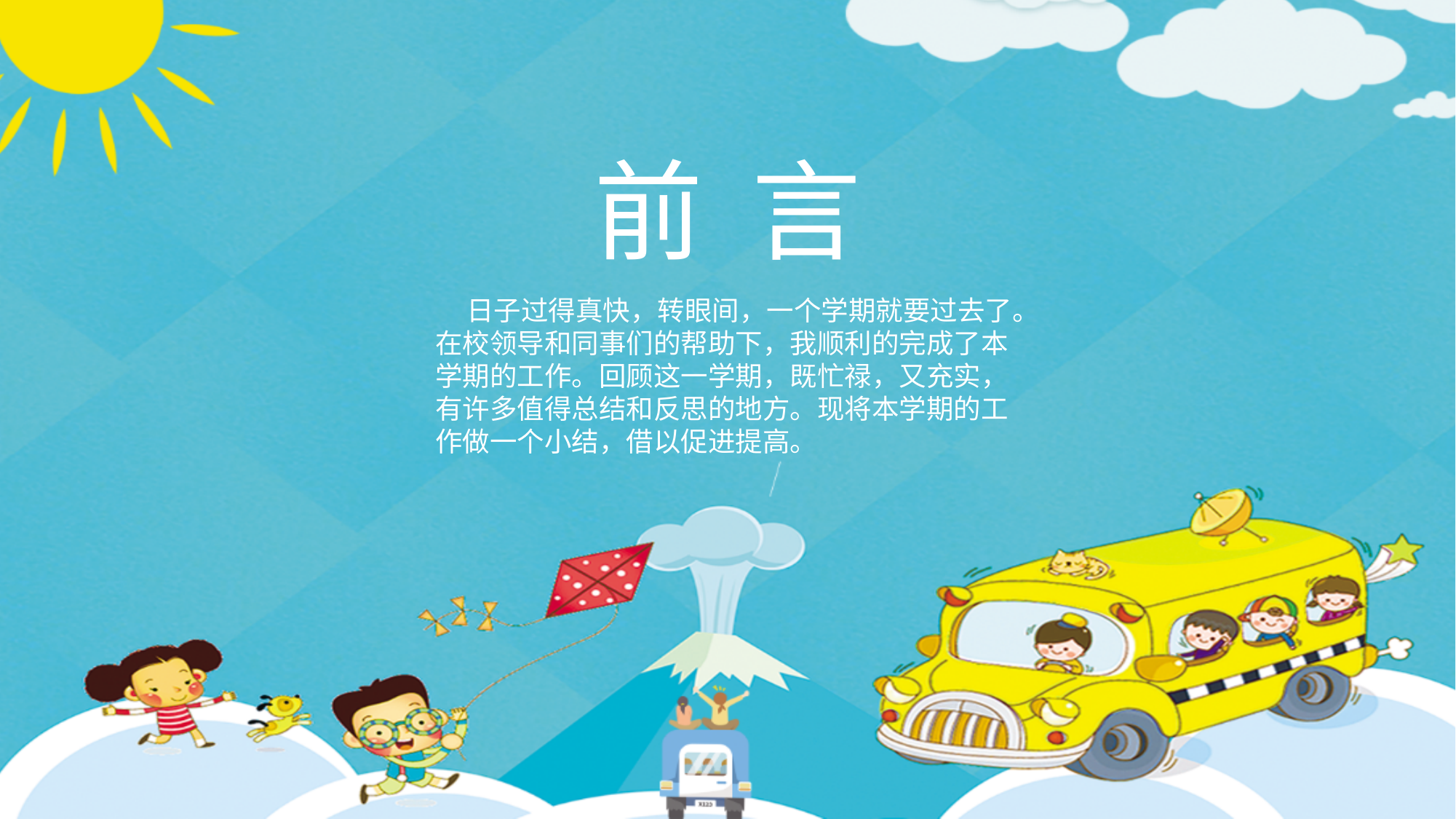

前  言
    日子过得真快，转眼间，一个学期就要过去了。在校领导和同事们的帮助下，我顺利的完成了本学期的工作。回顾这一学期，既忙禄，又充实，有许多值得总结和反思的地方。现将本学期的工作做一个小结，借以促进提高。